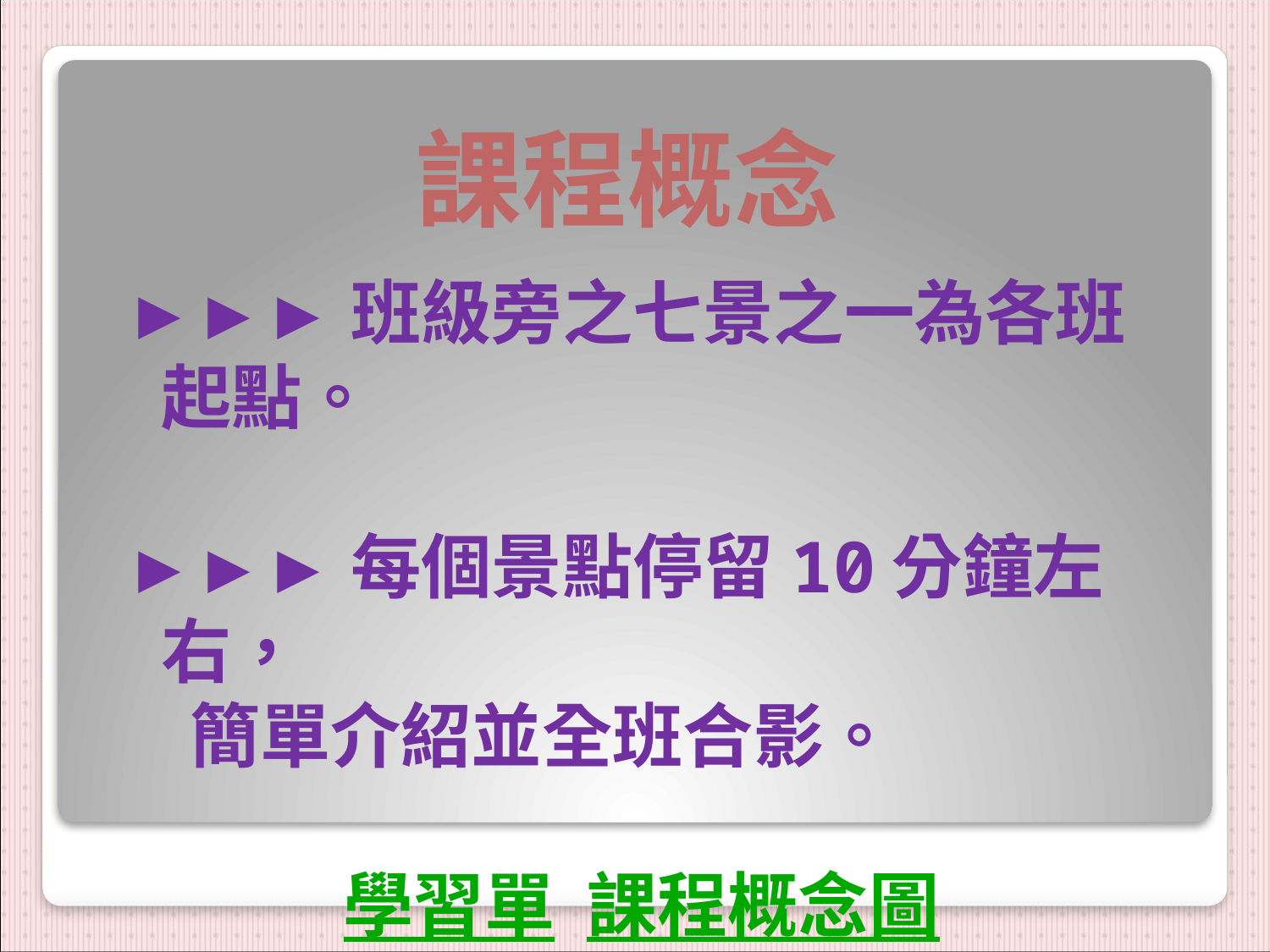

# 課程概念
►►►班級旁之七景之一為各班起點。

►►►每個景點停留10分鐘左右，
   簡單介紹並全班合影。

學習單  課程概念圖